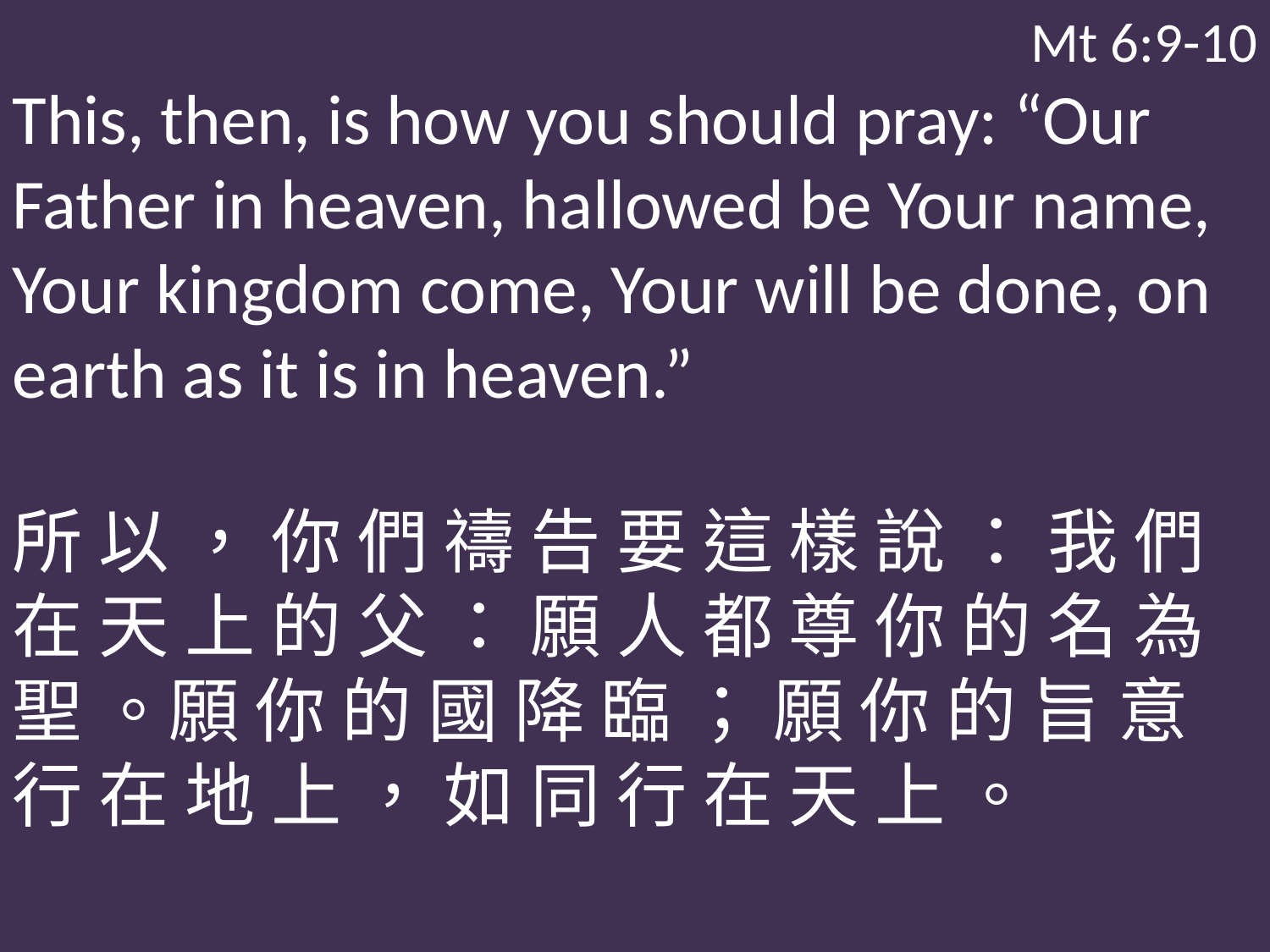

Mt 6:9-10
This, then, is how you should pray: “Our Father in heaven, hallowed be Your name, Your kingdom come, Your will be done, on earth as it is in heaven.”

所 以 ， 你 們 禱 告 要 這 樣 說 ： 我 們 在 天 上 的 父 ： 願 人 都 尊 你 的 名 為 聖 。願 你 的 國 降 臨 ； 願 你 的 旨 意 行 在 地 上 ， 如 同 行 在 天 上 。